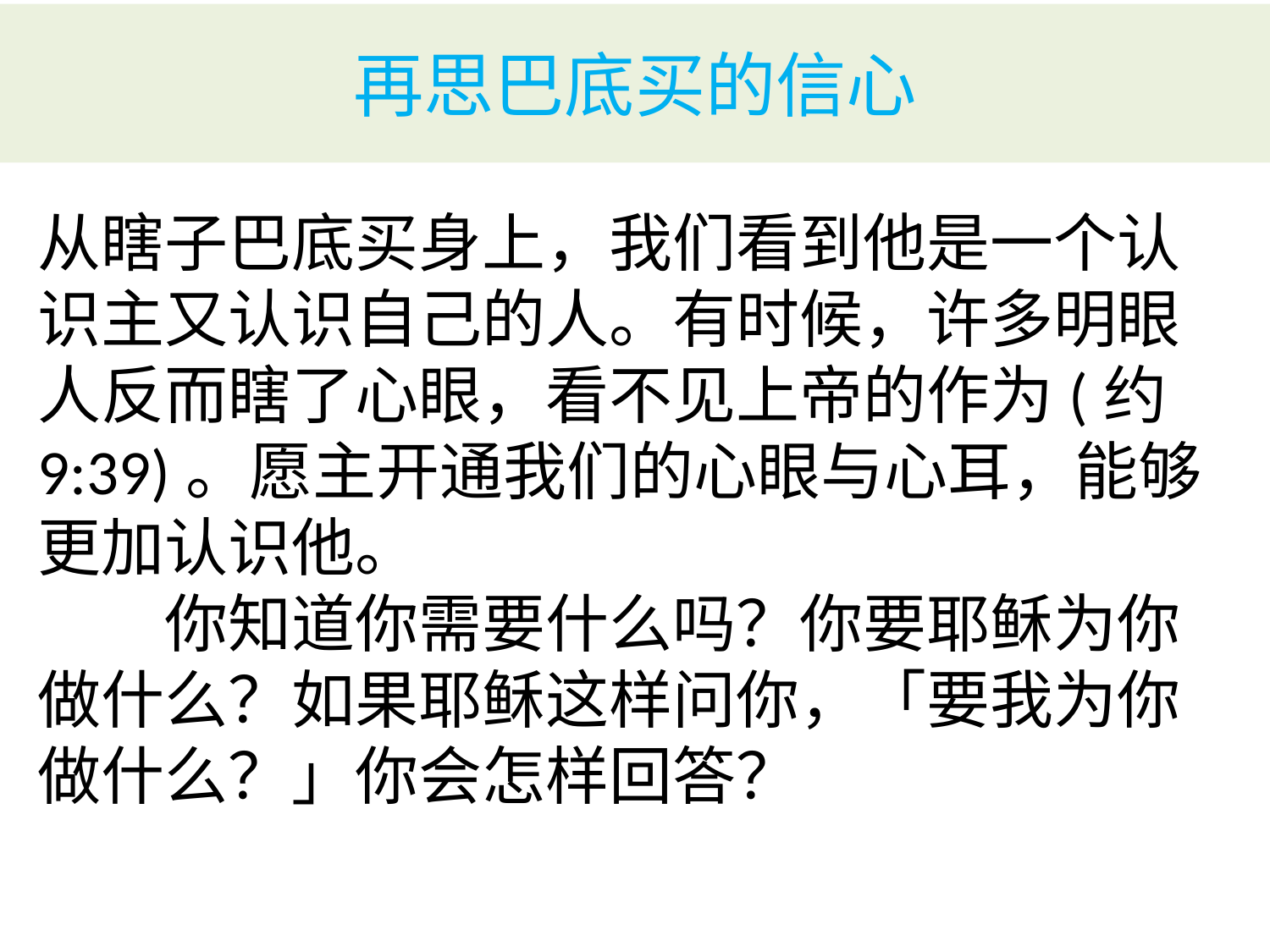

# 再思巴底买的信心
从瞎子巴底买身上，我们看到他是一个认识主又认识自己的人。有时候，许多明眼人反而瞎了心眼，看不见上帝的作为(约 9:39)。愿主开通我们的心眼与心耳，能够更加认识他。
　　你知道你需要什么吗？你要耶稣为你做什么？如果耶稣这样问你，「要我为你做什么？」你会怎样回答？